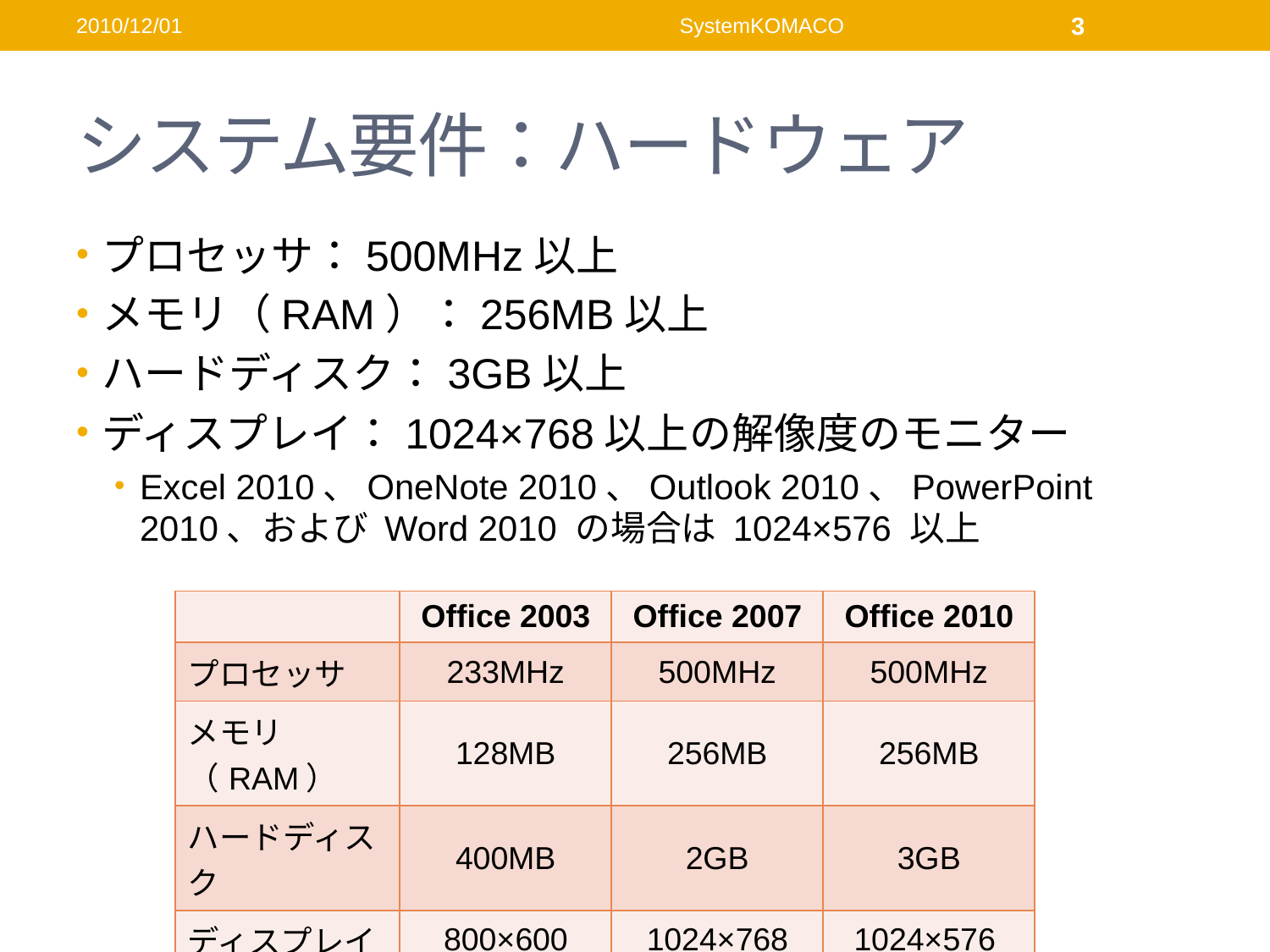

2010/12/01
SystemKOMACO
3
# システム要件：ハードウェア
プロセッサ：500MHz以上
メモリ（RAM）：256MB以上
ハードディスク：3GB以上
ディスプレイ：1024×768以上の解像度のモニター
Excel 2010、OneNote 2010、Outlook 2010、PowerPoint 2010、および Word 2010 の場合は 1024×576 以上
|  | Office 2003 | Office 2007 | Office 2010 |
| --- | --- | --- | --- |
| プロセッサ | 233MHz | 500MHz | 500MHz |
| メモリ（RAM） | 128MB | 256MB | 256MB |
| ハードディスク | 400MB | 2GB | 3GB |
| ディスプレイ | 800×600 | 1024×768 | 1024×576 |